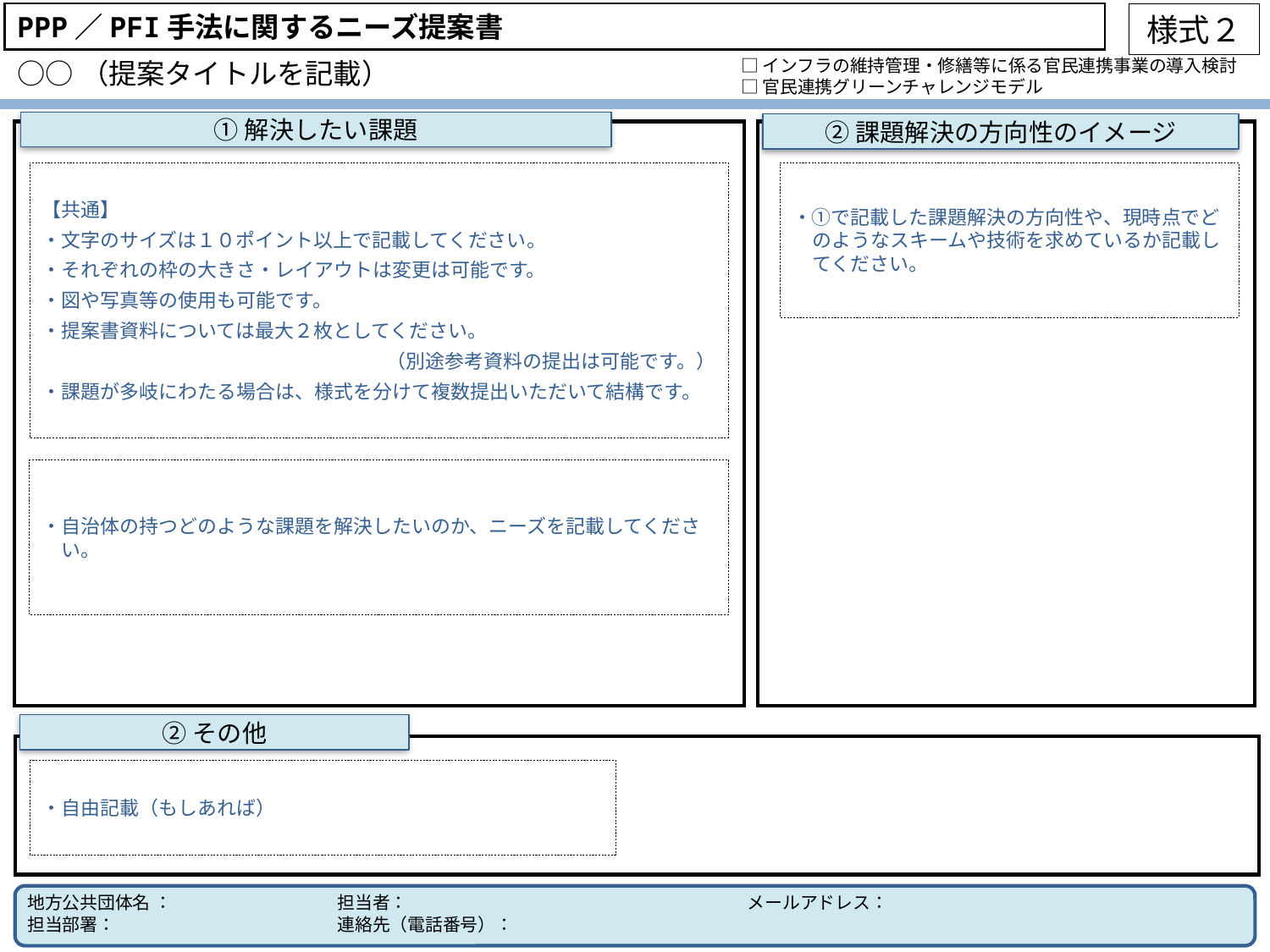

PPP／PFI手法に関するニーズ提案書
様式２
# ○○（提案タイトルを記載）
□インフラの維持管理・修繕等に係る官民連携事業の導入検討
□官民連携グリーンチャレンジモデル
①解決したい課題
②課題解決の方向性のイメージ

・①で記載した課題解決の方向性や、現時点でどのようなスキームや技術を求めているか記載してください。
【共通】
・文字のサイズは１０ポイント以上で記載してください。
・それぞれの枠の大きさ・レイアウトは変更は可能です。
・図や写真等の使用も可能です。
・提案書資料については最大２枚としてください。
（別途参考資料の提出は可能です。）
・課題が多岐にわたる場合は、様式を分けて複数提出いただいて結構です。
・自治体の持つどのような課題を解決したいのか、ニーズを記載してください。
②その他

・自由記載（もしあれば）

地方公共団体名 ：
担当部署：
担当者：
連絡先（電話番号）：
メールアドレス：